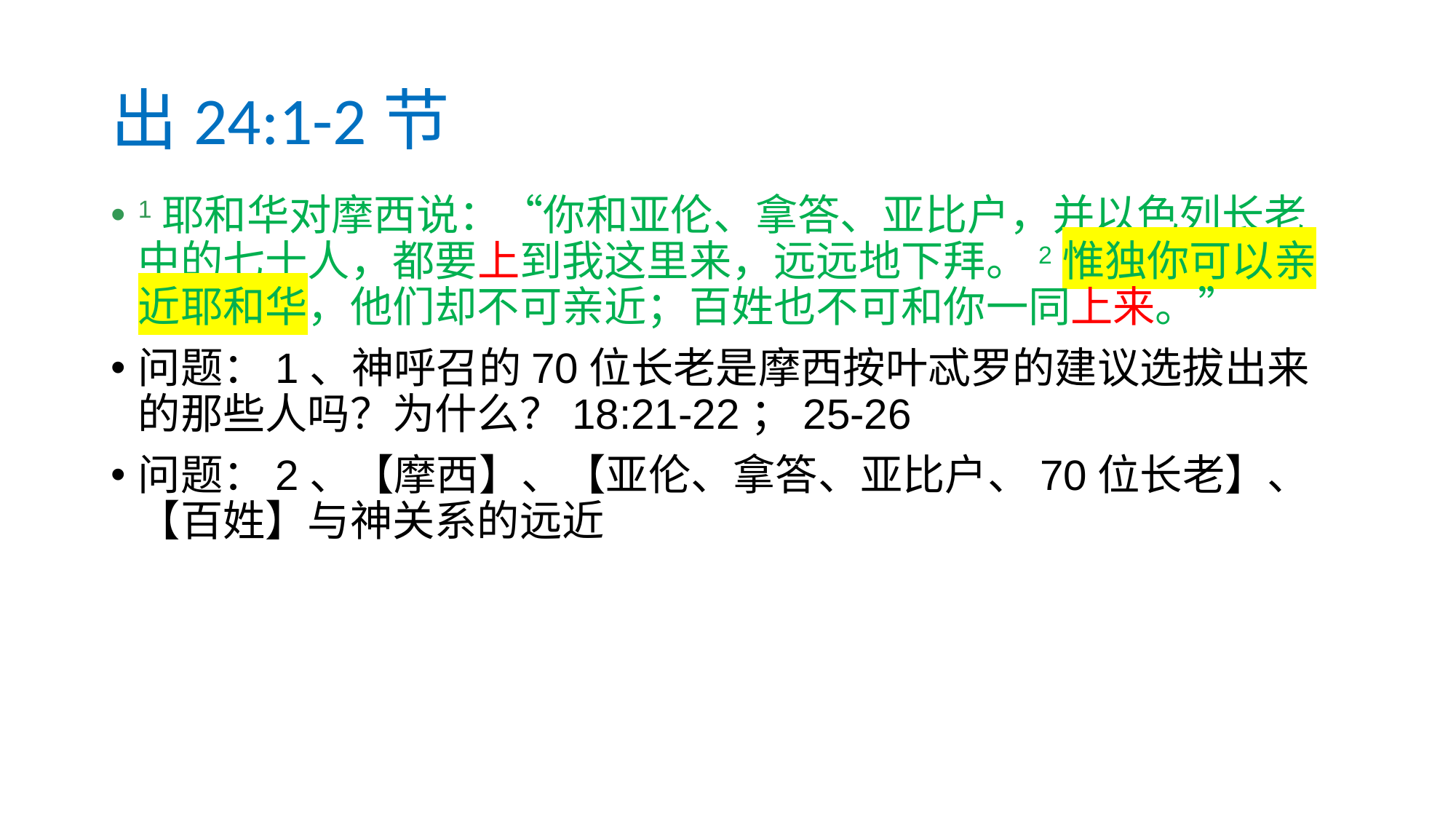

# 出24:1-2节
1耶和华对摩西说：“你和亚伦、拿答、亚比户，并以色列长老中的七十人，都要上到我这里来，远远地下拜。2惟独你可以亲近耶和华，他们却不可亲近；百姓也不可和你一同上来。”
问题：1、神呼召的70位长老是摩西按叶忒罗的建议选拔出来的那些人吗？为什么？18:21-22；25-26
问题：2、【摩西】、【亚伦、拿答、亚比户、70位长老】、【百姓】与神关系的远近